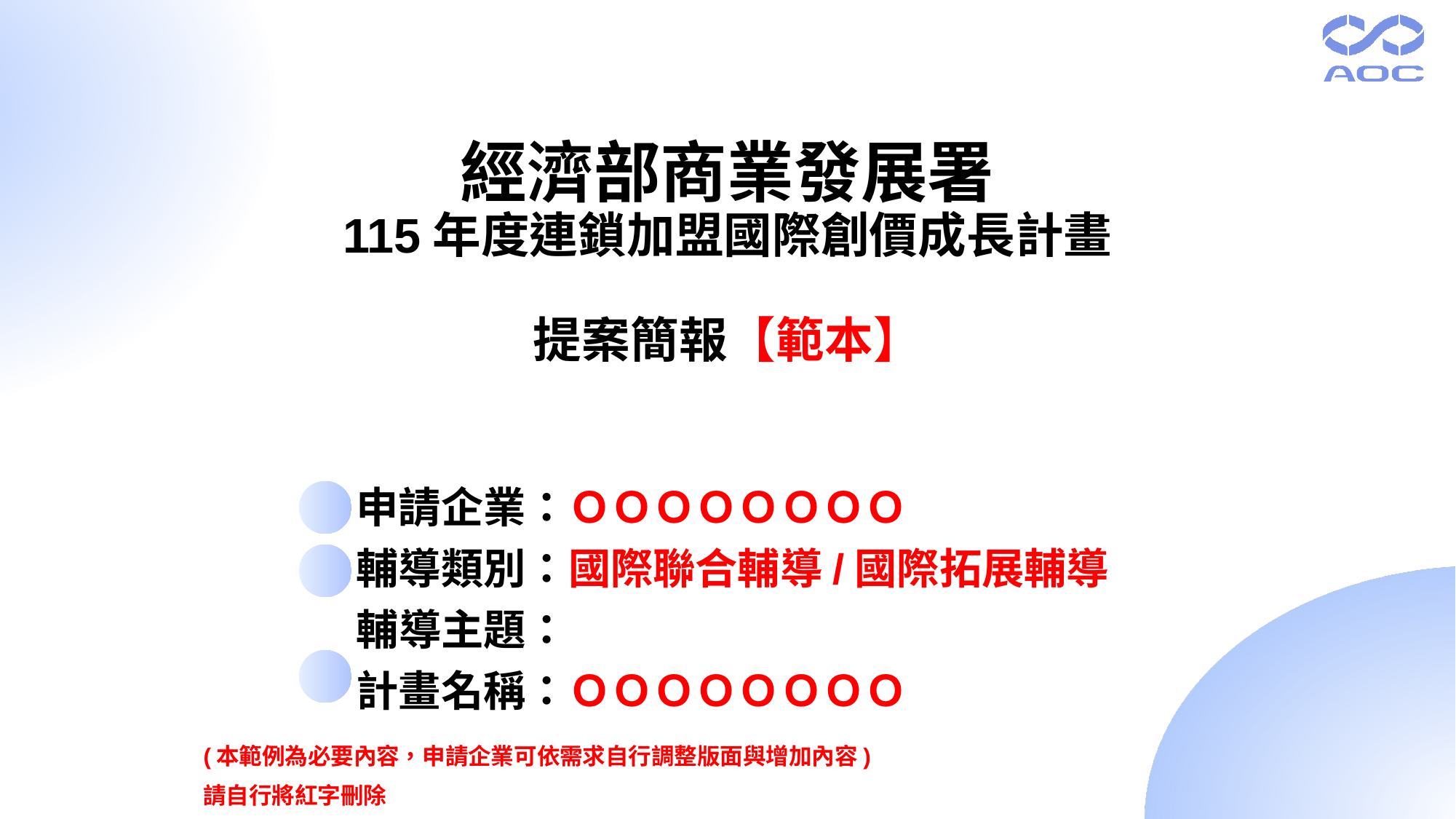

經濟部商業發展署
115年度連鎖加盟國際創價成長計畫
提案簡報【範本】
申請企業：ＯＯＯＯＯＯＯＯ
輔導類別：國際聯合輔導/國際拓展輔導
輔導主題：
計畫名稱：ＯＯＯＯＯＯＯＯ

(本範例為必要內容，申請企業可依需求自行調整版面與增加內容)
請自行將紅字刪除